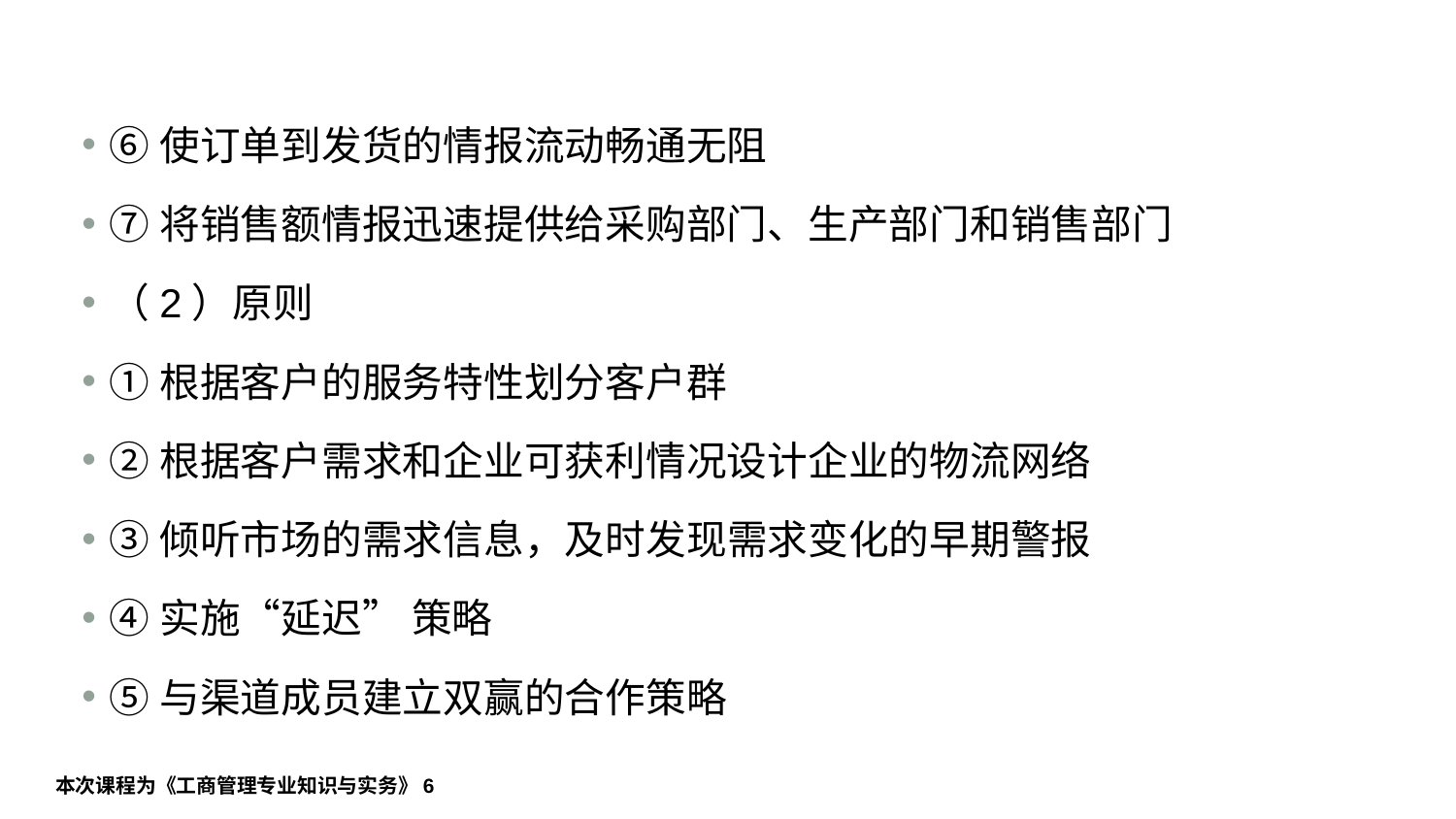

#
⑥使订单到发货的情报流动畅通无阻
⑦将销售额情报迅速提供给采购部门、生产部门和销售部门
（2）原则
①根据客户的服务特性划分客户群
②根据客户需求和企业可获利情况设计企业的物流网络
③倾听市场的需求信息，及时发现需求变化的早期警报
④实施“延迟” 策略
⑤与渠道成员建立双赢的合作策略